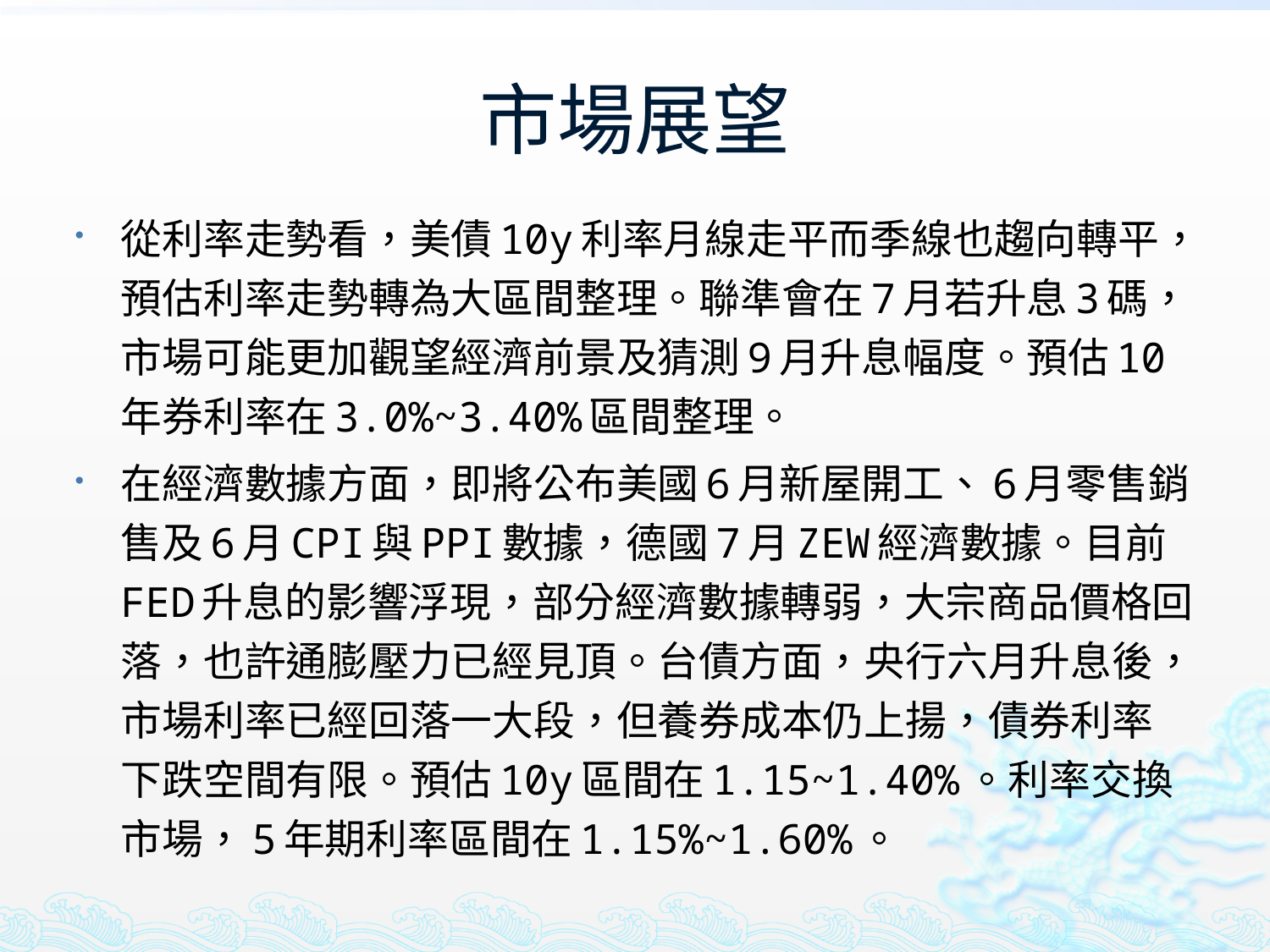

# 市場展望
從利率走勢看，美債10y利率月線走平而季線也趨向轉平，預估利率走勢轉為大區間整理。聯準會在7月若升息3碼，市場可能更加觀望經濟前景及猜測9月升息幅度。預估10年券利率在3.0%~3.40%區間整理。
在經濟數據方面，即將公布美國6月新屋開工、6月零售銷售及6月CPI與PPI數據，德國7月ZEW經濟數據。目前FED升息的影響浮現，部分經濟數據轉弱，大宗商品價格回落，也許通膨壓力已經見頂。台債方面，央行六月升息後，市場利率已經回落一大段，但養券成本仍上揚，債券利率下跌空間有限。預估10y區間在1.15~1.40%。利率交換市場，5年期利率區間在1.15%~1.60%。